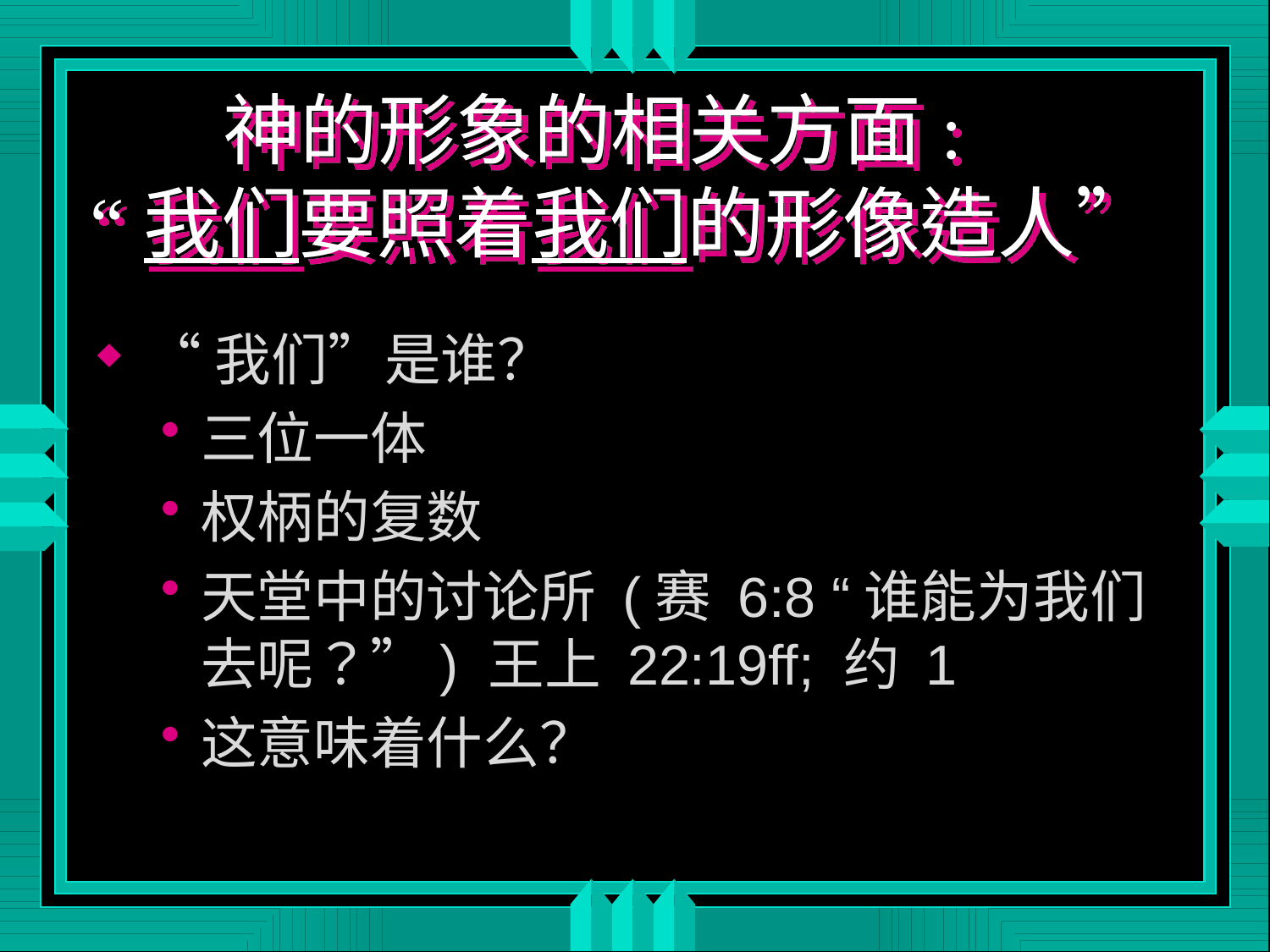

# 神的形象的相关方面: “我们要照着我们的形像造人”
“我们”是谁？
三位一体
权柄的复数
天堂中的讨论所 (赛 6:8 “谁能为我们去呢？”) 王上 22:19ff; 约 1
这意味着什么？